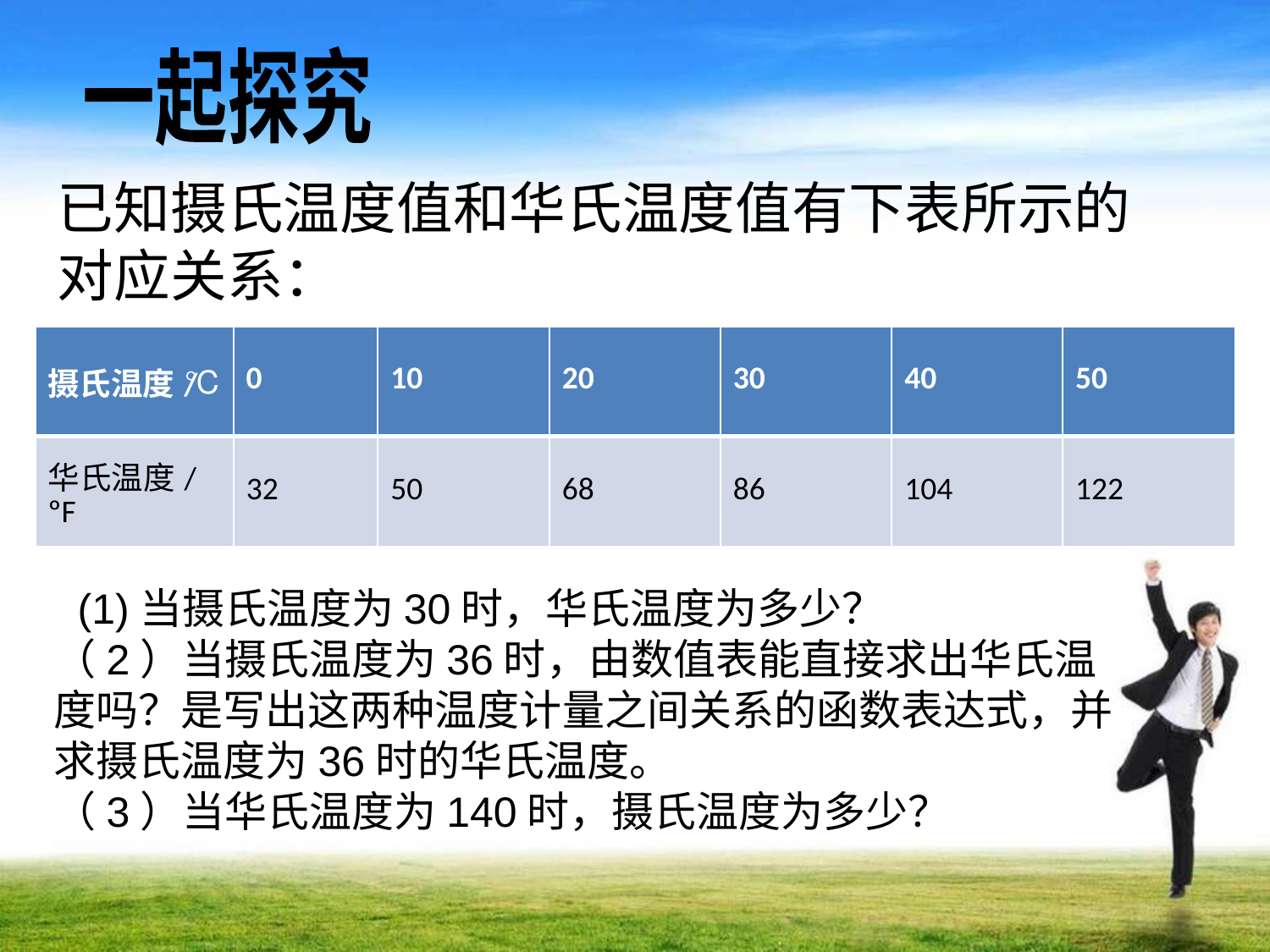

一起探究
已知摄氏温度值和华氏温度值有下表所示的  对应关系：
| 摄氏温度/ | 0 | 10 | 20 | 30 | 40 | 50 |
| --- | --- | --- | --- | --- | --- | --- |
| 华氏温度/ºF | 32 | 50 | 68 | 86 | 104 | 122 |
℃
  (1)当摄氏温度为30时，华氏温度为多少？
（2）当摄氏温度为36时，由数值表能直接求出华氏温度吗？是写出这两种温度计量之间关系的函数表达式，并求摄氏温度为36时的华氏温度。
（3）当华氏温度为140时，摄氏温度为多少？